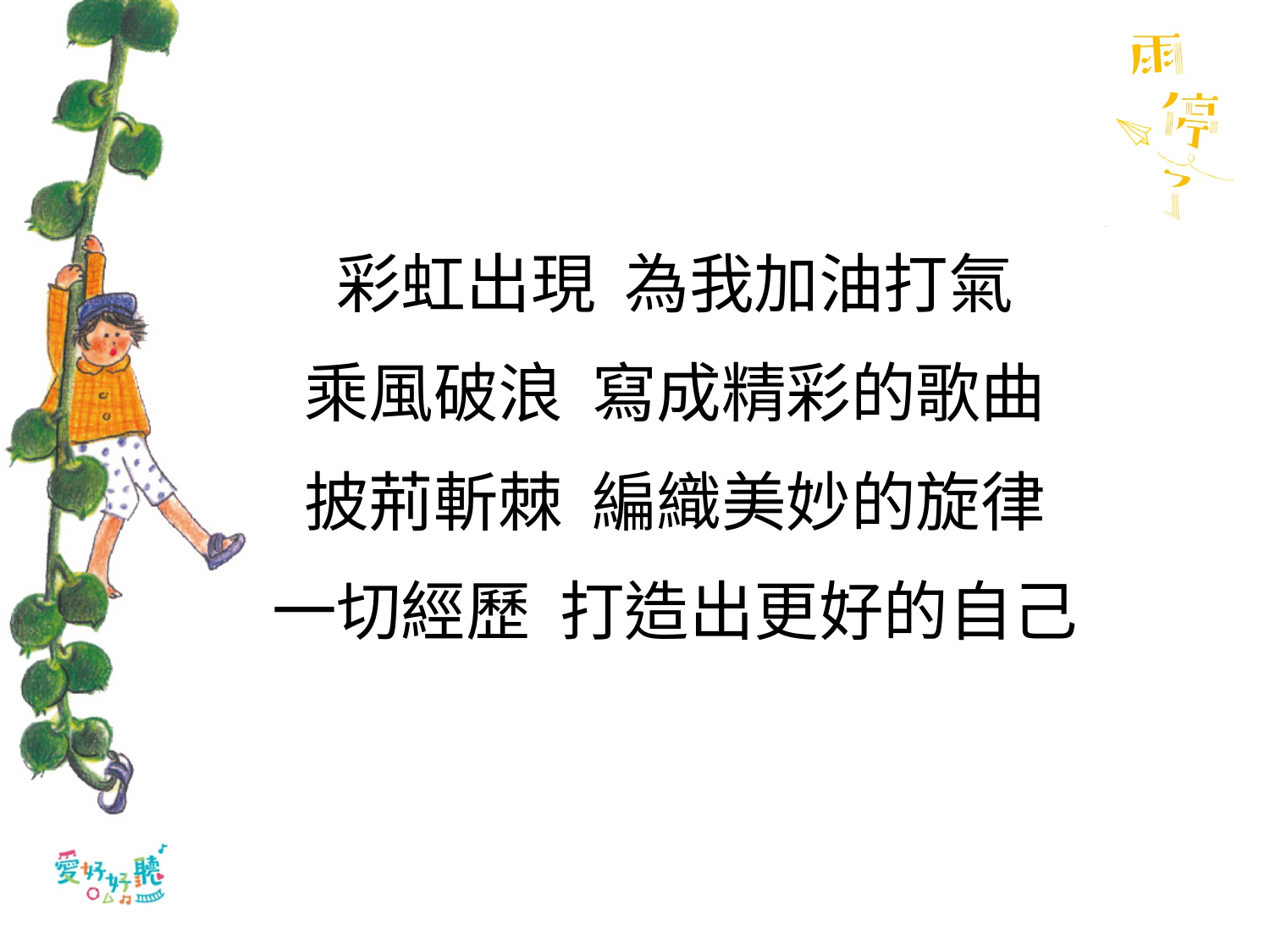

彩虹出現  為我加油打氣
乘風破浪  寫成精彩的歌曲
披荊斬棘  編織美妙的旋律
一切經歷  打造出更好的自己